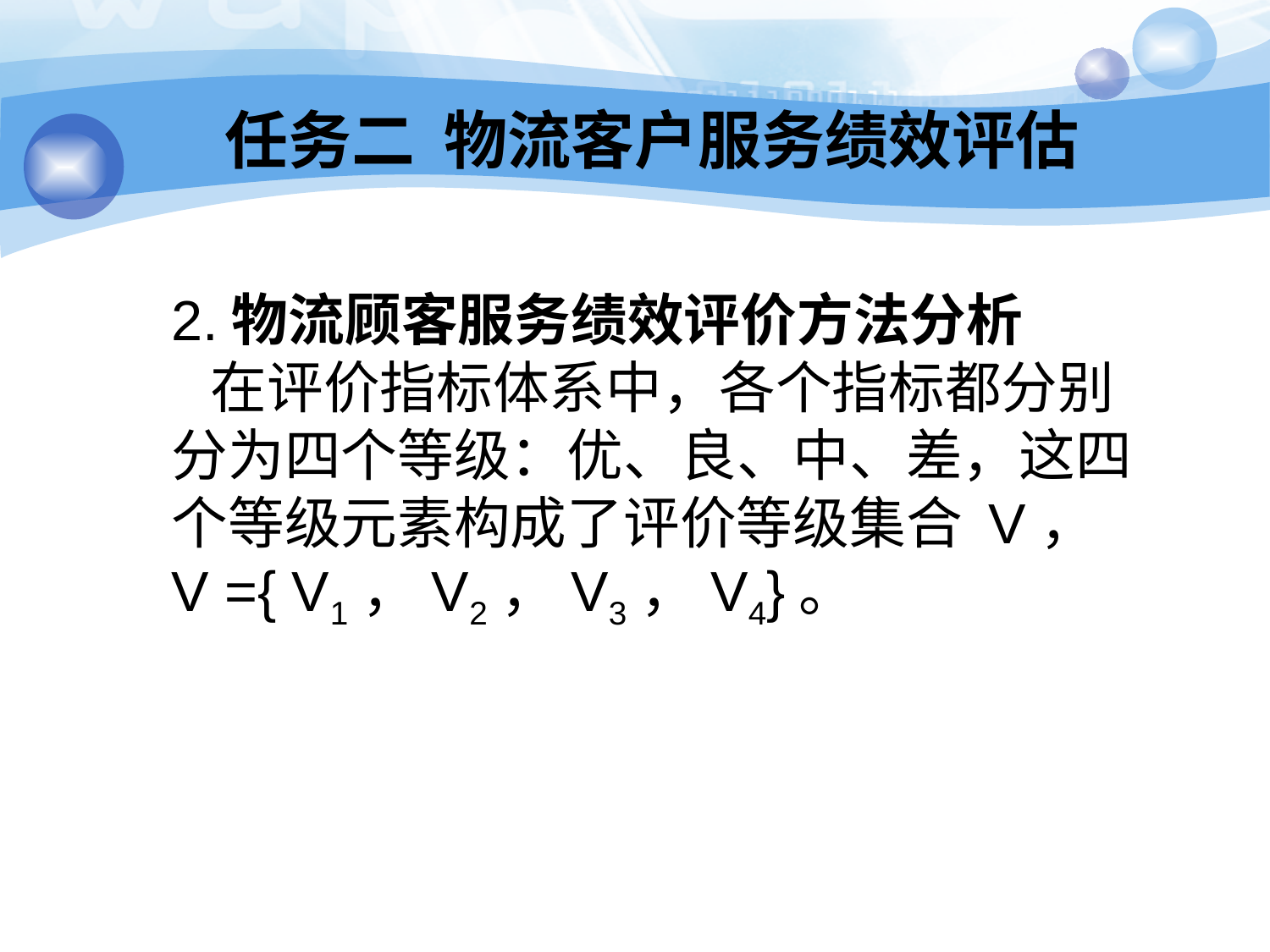

任务二  物流客户服务绩效评估
2.物流顾客服务绩效评价方法分析
  在评价指标体系中，各个指标都分别分为四个等级：优、良、中、差，这四个等级元素构成了评价等级集合 V，V ={ V1，V2，V3，V4}。